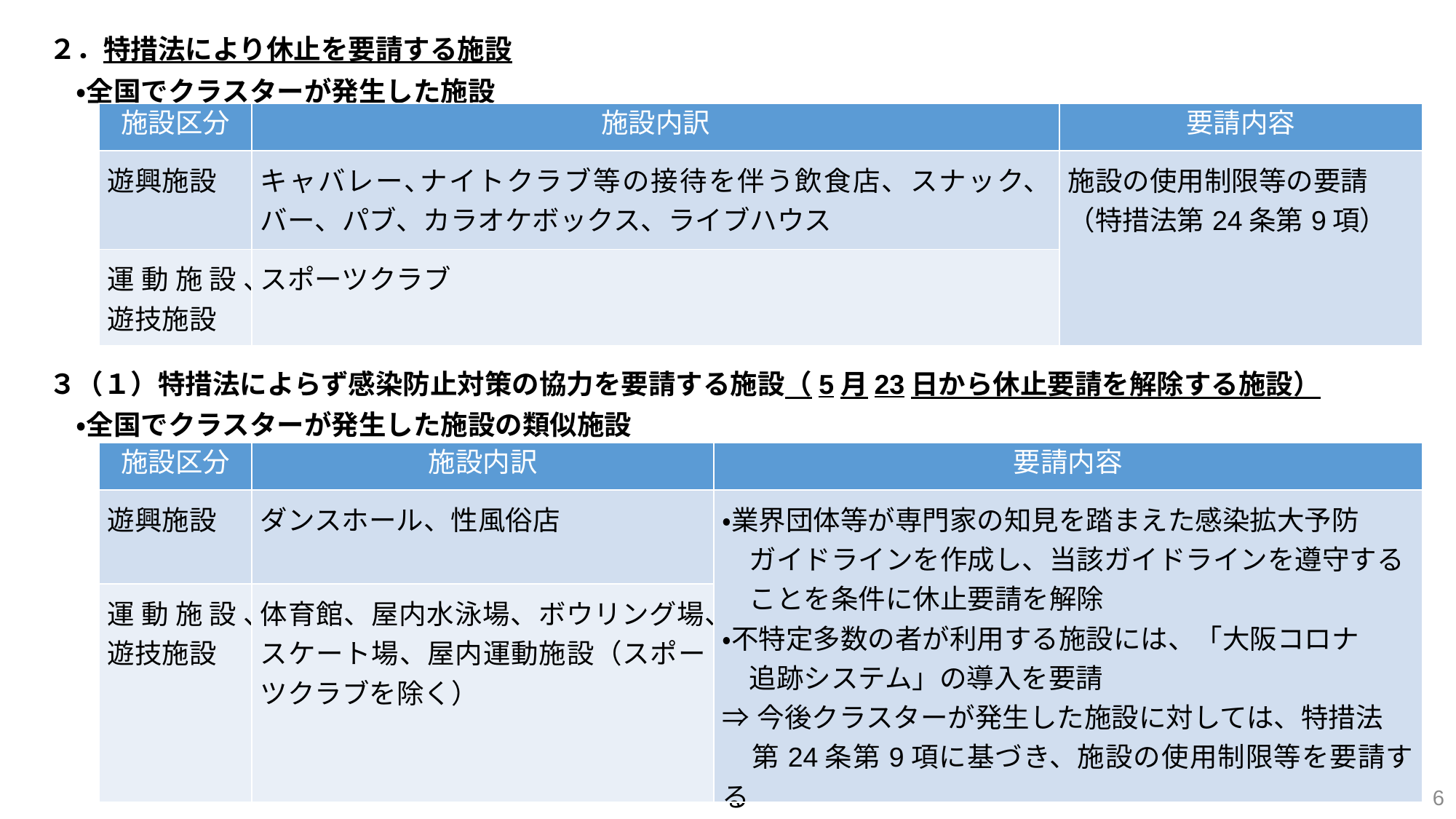

２．特措法により休止を要請する施設
　・全国でクラスターが発生した施設

| 施設区分 | 施設内訳 | 要請内容 |
| --- | --- | --- |
| 遊興施設 | キャバレー､ナイトクラブ等の接待を伴う飲食店、スナック、バー、パブ、カラオケボックス、ライブハウス | 施設の使用制限等の要請 （特措法第24条第9項） |
| 運動施設、 遊技施設 | スポーツクラブ |  |
３（１）特措法によらず感染防止対策の協力を要請する施設（5月23日から休止要請を解除する施設）

　・全国でクラスターが発生した施設の類似施設
| 施設区分 | 施設内訳 | 要請内容 |
| --- | --- | --- |
| 遊興施設 | ダンスホール、性風俗店 | ・業界団体等が専門家の知見を踏まえた感染拡大予防 　ガイドラインを作成し、当該ガイドラインを遵守する 　ことを条件に休止要請を解除 ・不特定多数の者が利用する施設には、「大阪コロナ 　追跡システム」の導入を要請 ⇒今後クラスターが発生した施設に対しては、特措法 第24条第9項に基づき、施設の使用制限等を要請する ことも検討 |
| 運動施設、 遊技施設 | 体育館、屋内水泳場、ボウリング場、スケート場、屋内運動施設（スポーツクラブを除く） |  |
6